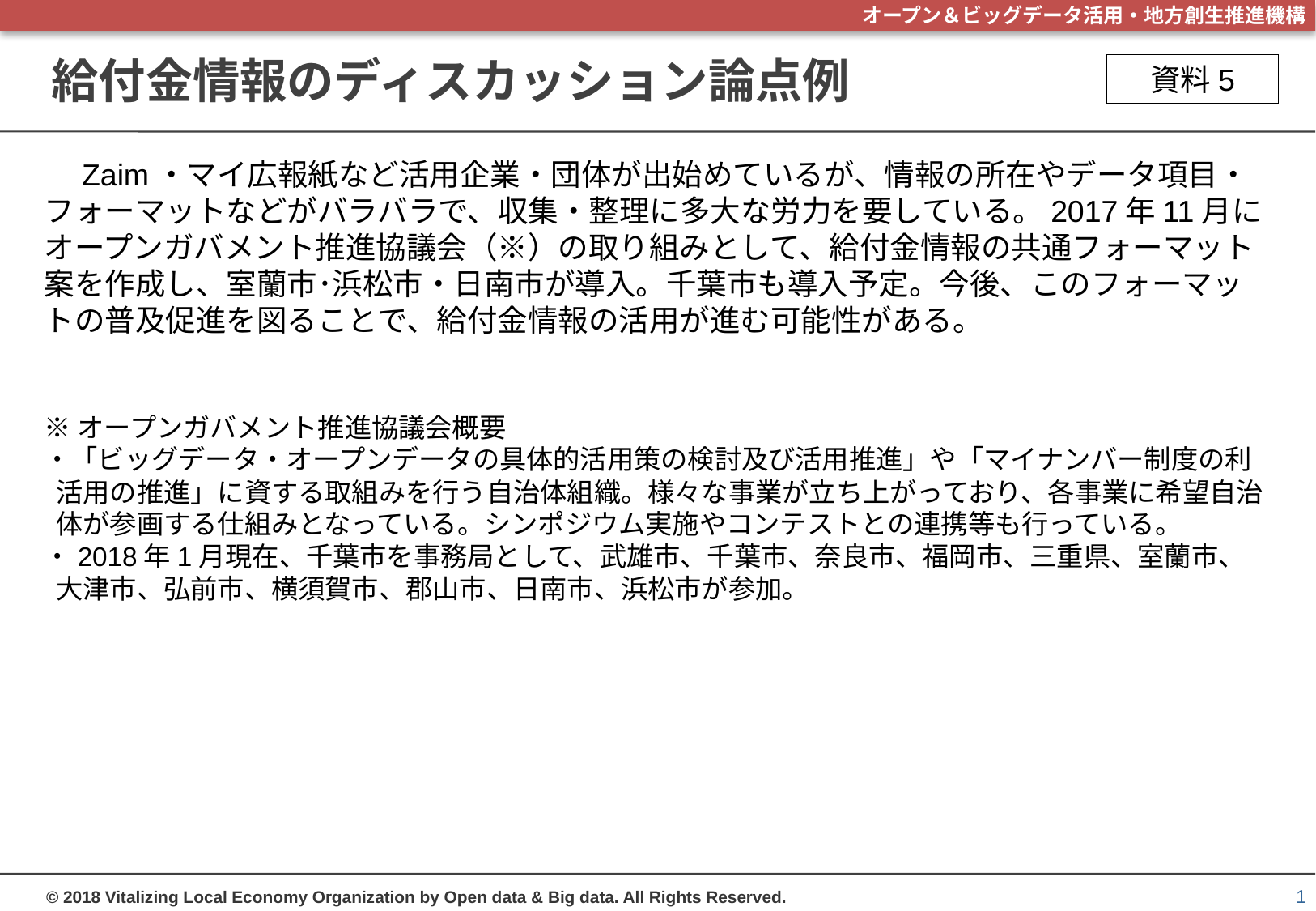

# 給付金情報のディスカッション論点例
資料5
　Zaim・マイ広報紙など活用企業・団体が出始めているが、情報の所在やデータ項目・フォーマットなどがバラバラで、収集・整理に多大な労力を要している。2017年11月にオープンガバメント推進協議会（※）の取り組みとして、給付金情報の共通フォーマット案を作成し、室蘭市･浜松市・日南市が導入。千葉市も導入予定。今後、このフォーマットの普及促進を図ることで、給付金情報の活用が進む可能性がある。

※オープンガバメント推進協議会概要
・「ビッグデータ・オープンデータの具体的活用策の検討及び活用推進」や「マイナンバー制度の利活用の推進」に資する取組みを行う自治体組織。様々な事業が立ち上がっており、各事業に希望自治体が参画する仕組みとなっている。シンポジウム実施やコンテストとの連携等も行っている。
・2018年1月現在、千葉市を事務局として、武雄市、千葉市、奈良市、福岡市、三重県、室蘭市、大津市、弘前市、横須賀市、郡山市、日南市、浜松市が参加。
1